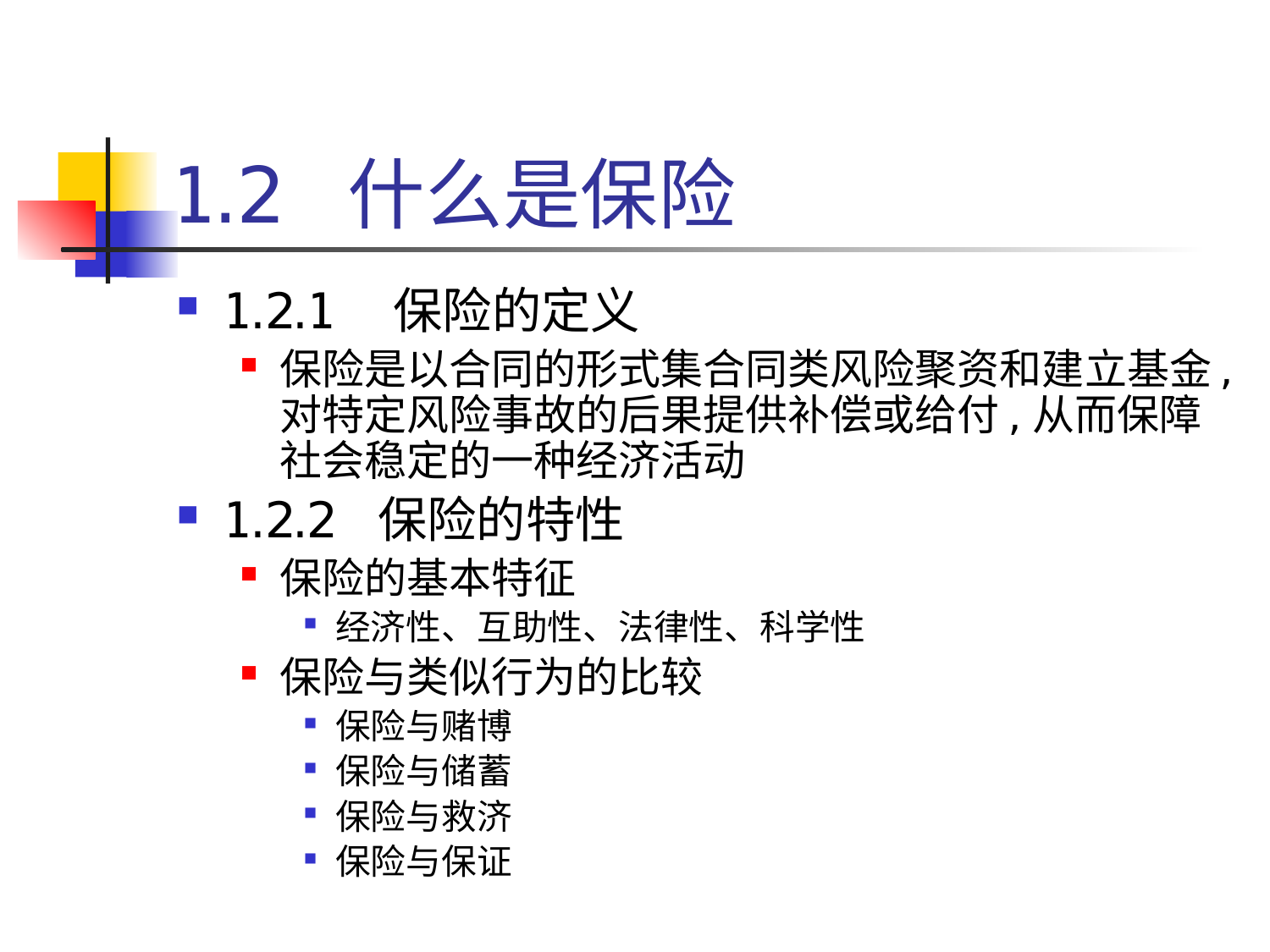

# 1.2  什么是保险
1.2.1   保险的定义
保险是以合同的形式集合同类风险聚资和建立基金,对特定风险事故的后果提供补偿或给付,从而保障社会稳定的一种经济活动
1.2.2  保险的特性
保险的基本特征
经济性、互助性、法律性、科学性
保险与类似行为的比较
保险与赌博
保险与储蓄
保险与救济
保险与保证